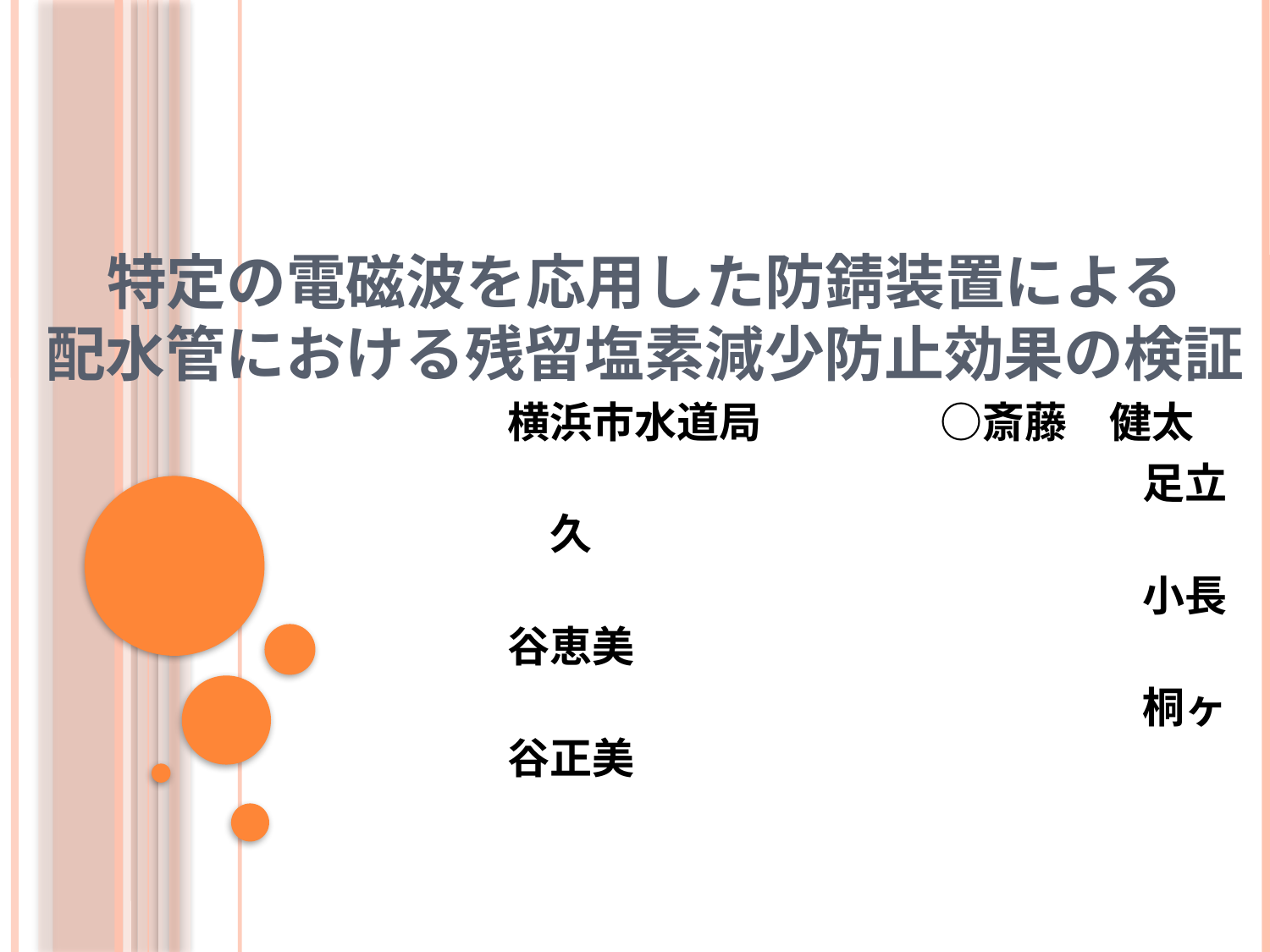

# 特定の電磁波を応用した防錆装置による 配水管における残留塩素減少防止効果の検証
横浜市水道局　　　 　○斎藤　健太
　　　　　　　　　　　　　　　足立　久
　　　　　　　　　　　　　　　小長谷恵美
　　　　　　　　　　　　　　　桐ヶ谷正美